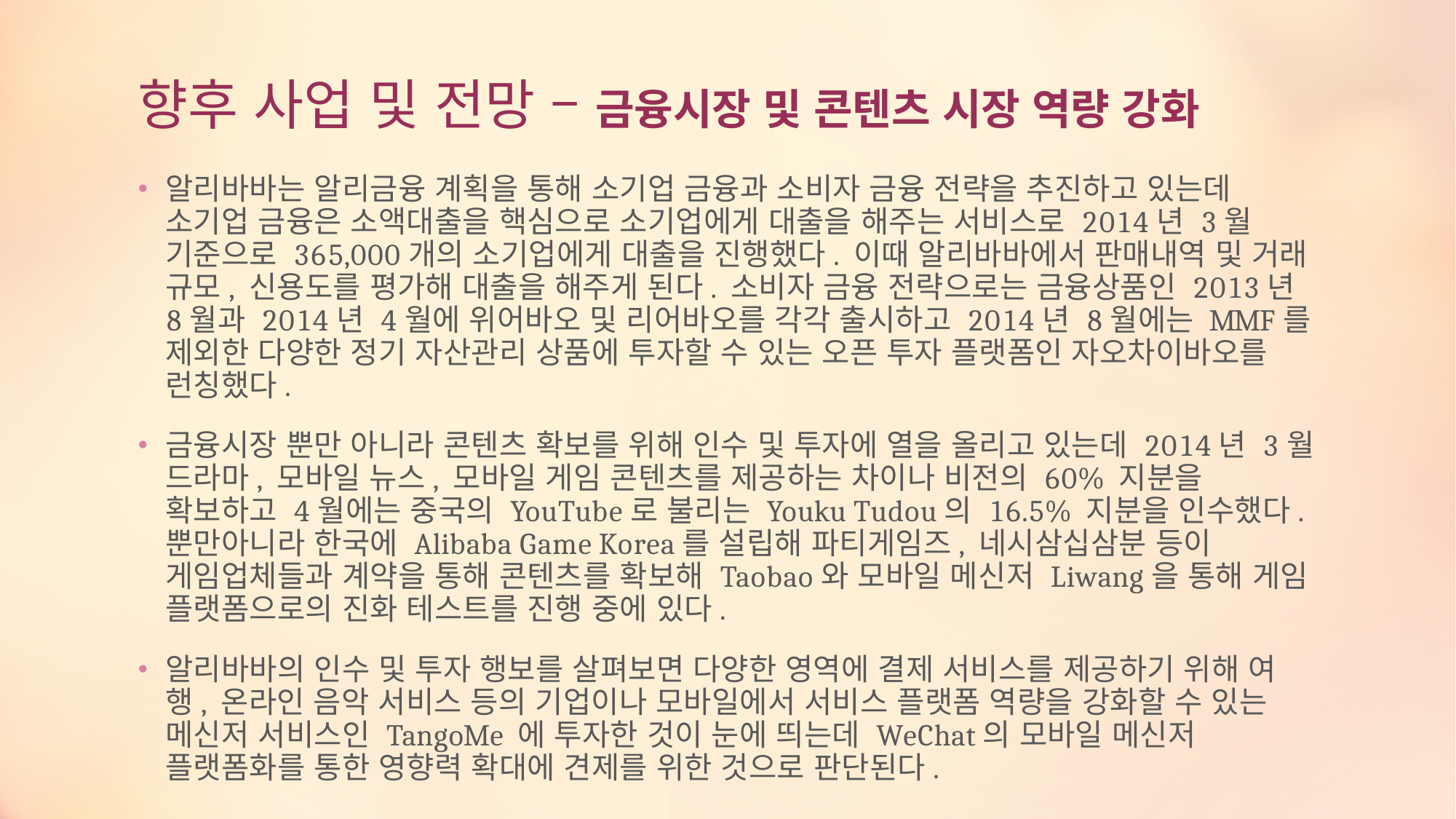

# 향후 사업 및 전망 – 금융시장 및 콘텐츠 시장 역량 강화
알리바바는 알리금융 계획을 통해 소기업 금융과 소비자 금융 전략을 추진하고 있는데 소기업 금융은 소액대출을 핵심으로 소기업에게 대출을 해주는 서비스로 2014년 3월 기준으로 365,000개의 소기업에게 대출을 진행했다. 이때 알리바바에서 판매내역 및 거래 규모, 신용도를 평가해 대출을 해주게 된다. 소비자 금융 전략으로는 금융상품인 2013년 8월과 2014년 4월에 위어바오 및 리어바오를 각각 출시하고 2014년 8월에는 MMF를 제외한 다양한 정기 자산관리 상품에 투자할 수 있는 오픈 투자 플랫폼인 자오차이바오를 런칭했다.
금융시장 뿐만 아니라 콘텐츠 확보를 위해 인수 및 투자에 열을 올리고 있는데 2014년 3월 드라마, 모바일 뉴스, 모바일 게임 콘텐츠를 제공하는 차이나 비전의 60% 지분을 확보하고 4월에는 중국의 YouTube로 불리는 Youku Tudou의 16.5% 지분을 인수했다. 뿐만아니라 한국에 Alibaba Game Korea를 설립해 파티게임즈, 네시삼십삼분 등이 게임업체들과 계약을 통해 콘텐츠를 확보해 Taobao와 모바일 메신저 Liwang을 통해 게임 플랫폼으로의 진화 테스트를 진행 중에 있다.
알리바바의 인수 및 투자 행보를 살펴보면 다양한 영역에 결제 서비스를 제공하기 위해 여행, 온라인 음악 서비스 등의 기업이나 모바일에서 서비스 플랫폼 역량을 강화할 수 있는 메신저 서비스인 TangoMe 에 투자한 것이 눈에 띄는데 WeChat의 모바일 메신저 플랫폼화를 통한 영향력 확대에 견제를 위한 것으로 판단된다.